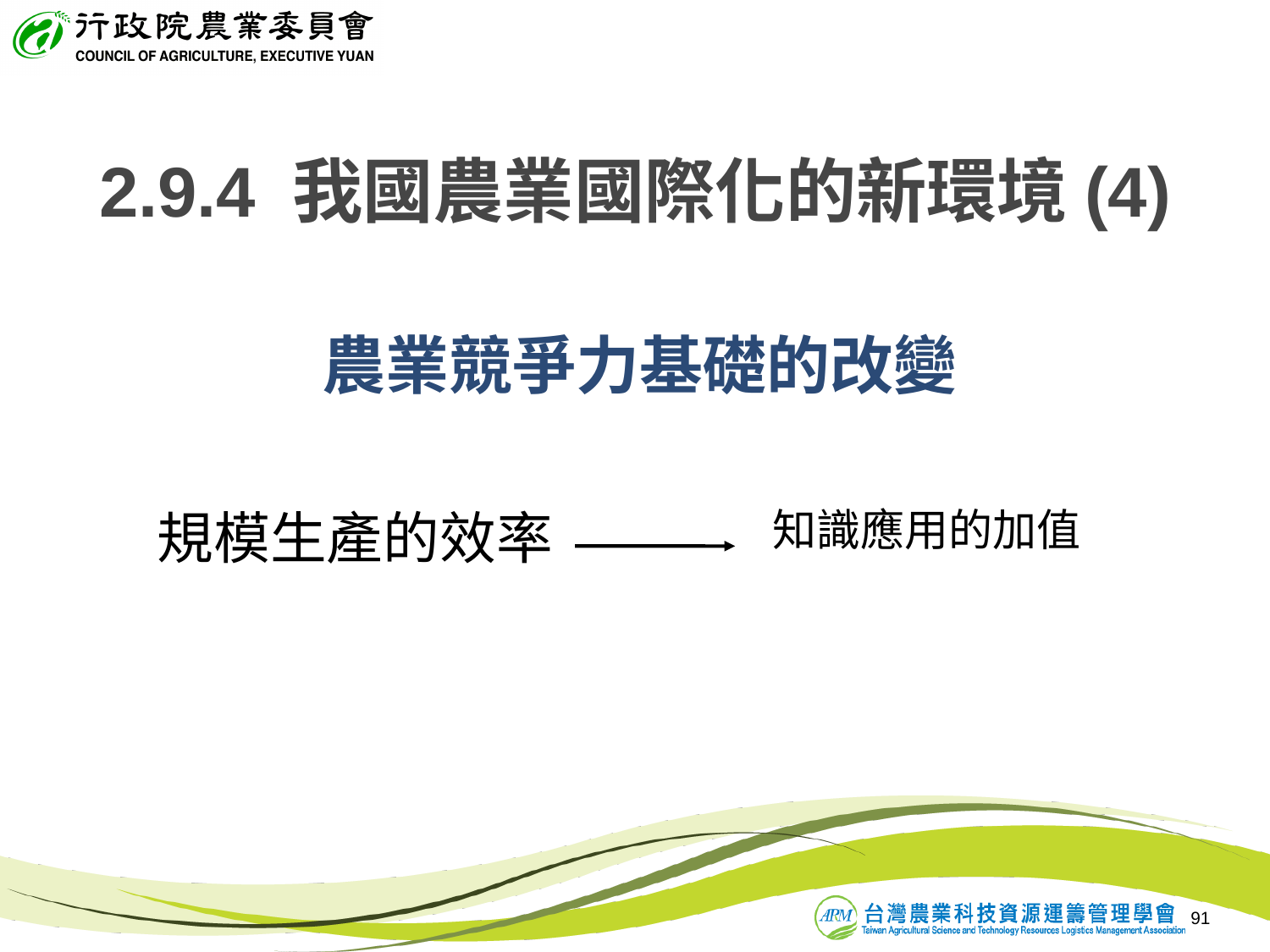

2.9.4 我國農業國際化的新環境(4)
農業競爭力基礎的改變
規模生產的效率
知識應用的加值

91